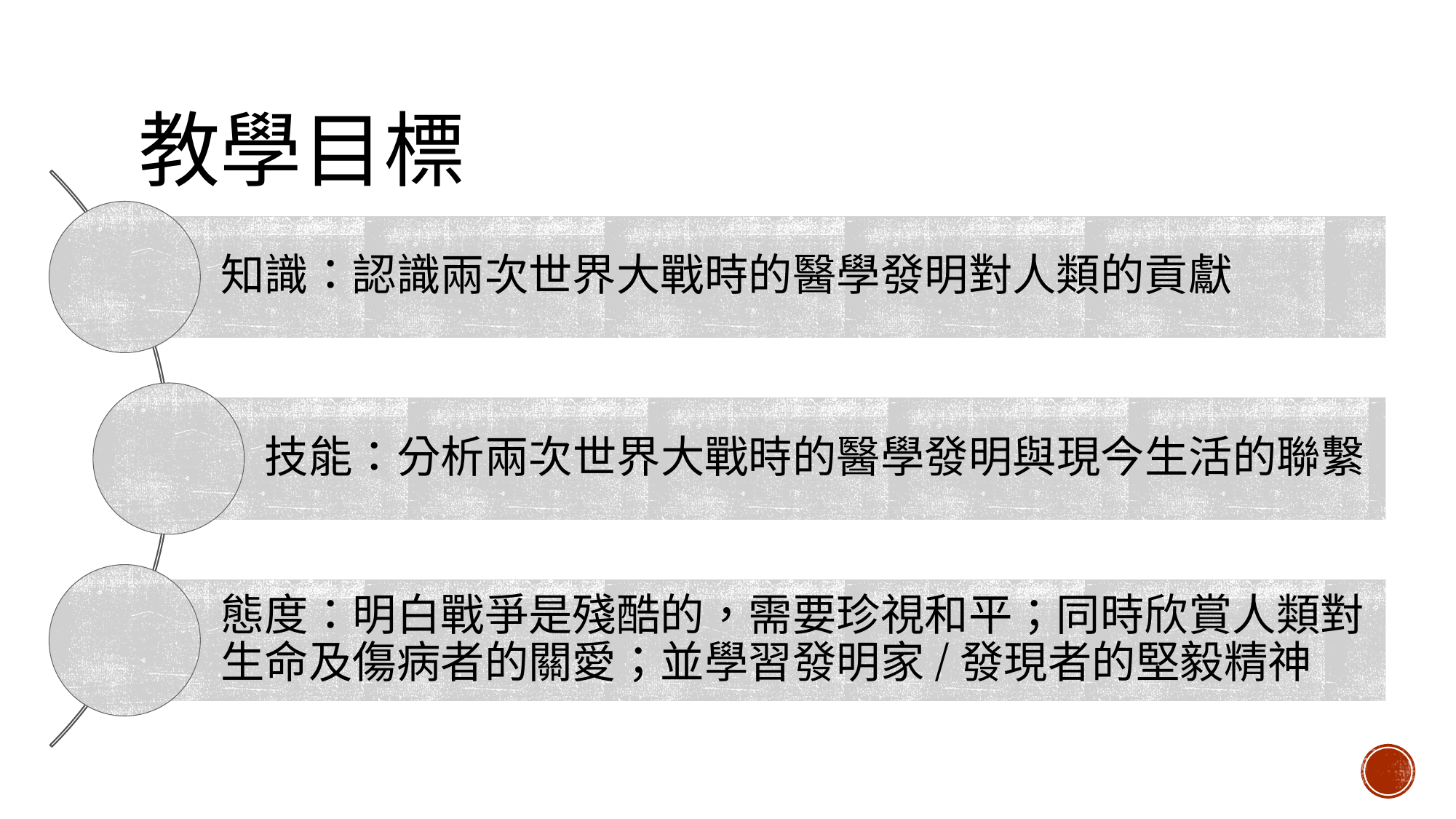

# 教學目標
知識：認識兩次世界大戰時的醫學發明對人類的貢獻
技能：分析兩次世界大戰時的醫學發明與現今生活的聯繫
態度：明白戰爭是殘酷的，需要珍視和平；同時欣賞人類對生命及傷病者的關愛；並學習發明家/發現者的堅毅精神